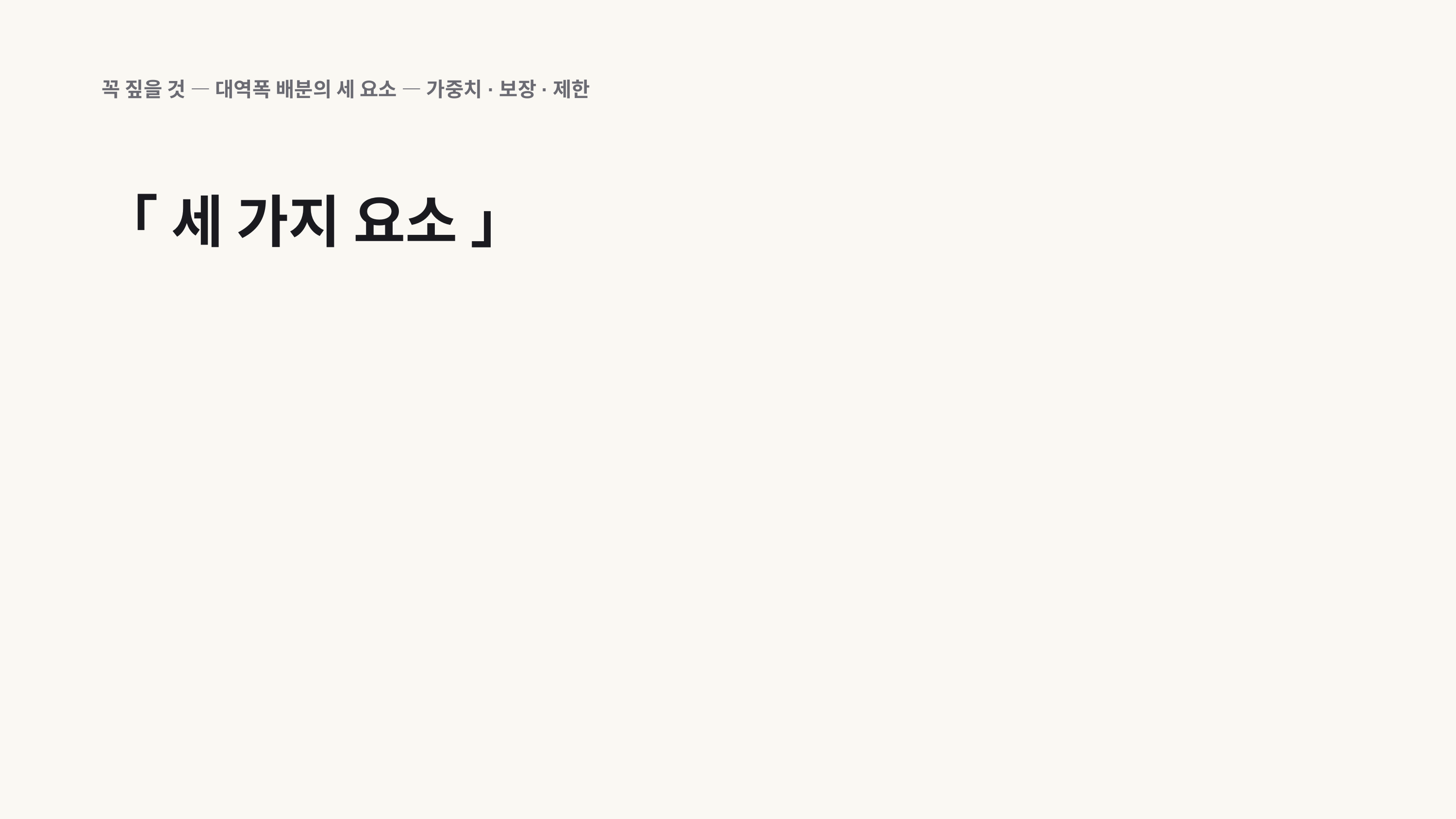

꼭 짚을 것 — 대역폭 배분의 세 요소 — 가중치·보장·제한
「 세 가지 요소 」